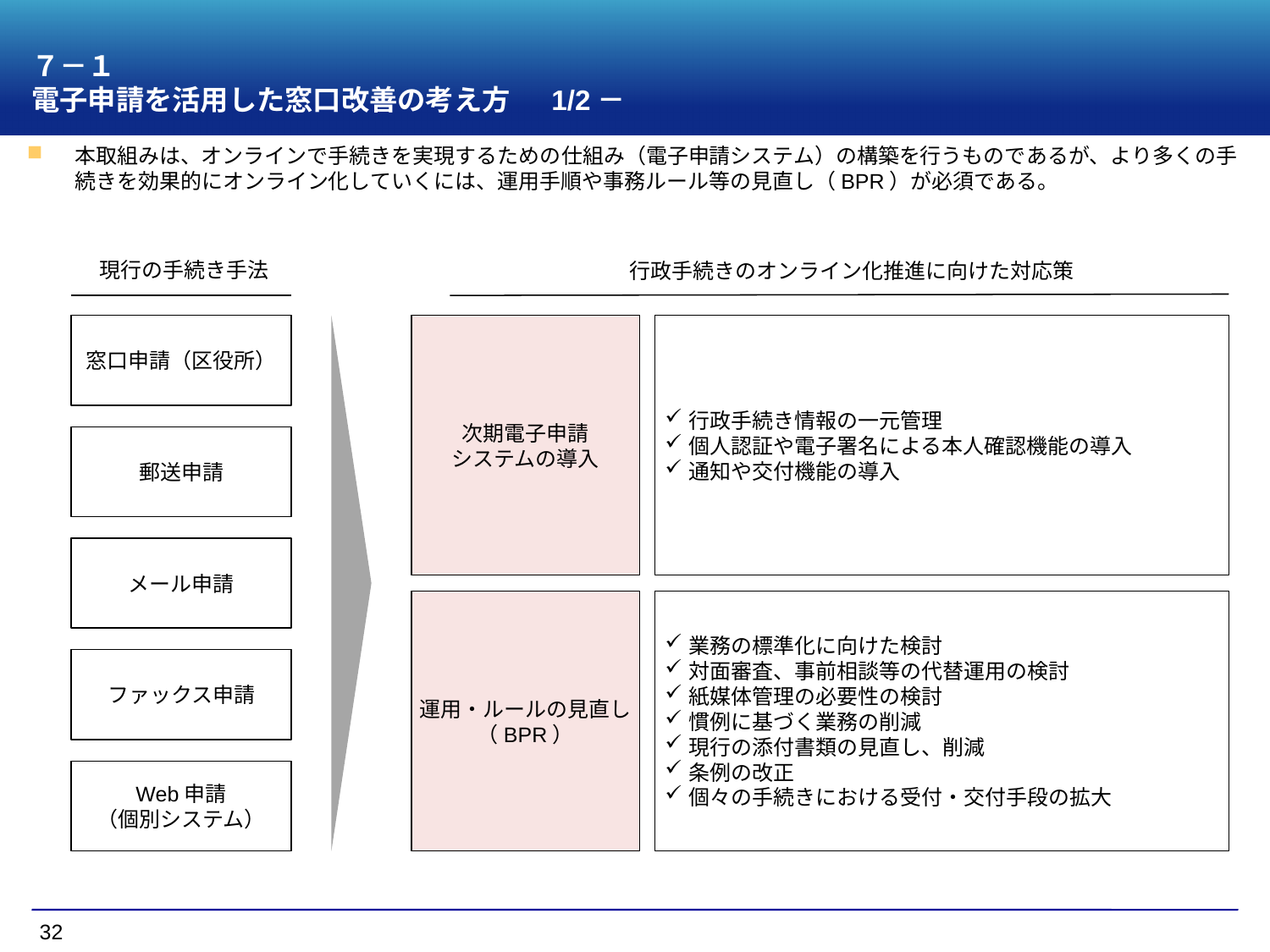

７－１
電子申請を活用した窓口改善の考え方　 1/2－
本取組みは、オンラインで手続きを実現するための仕組み（電子申請システム）の構築を行うものであるが、より多くの手続きを効果的にオンライン化していくには、運用手順や事務ルール等の見直し（BPR）が必須である。
現行の手続き手法
行政手続きのオンライン化推進に向けた対応策
窓口申請（区役所）
次期電子申請
システムの導入
行政手続き情報の一元管理
個人認証や電子署名による本人確認機能の導入
通知や交付機能の導入
郵送申請
メール申請

運用・ルールの見直し
（BPR）
業務の標準化に向けた検討
対面審査、事前相談等の代替運用の検討
紙媒体管理の必要性の検討
慣例に基づく業務の削減
現行の添付書類の見直し、削減
条例の改正
個々の手続きにおける受付・交付手段の拡大
ファックス申請
Web申請
（個別システム）